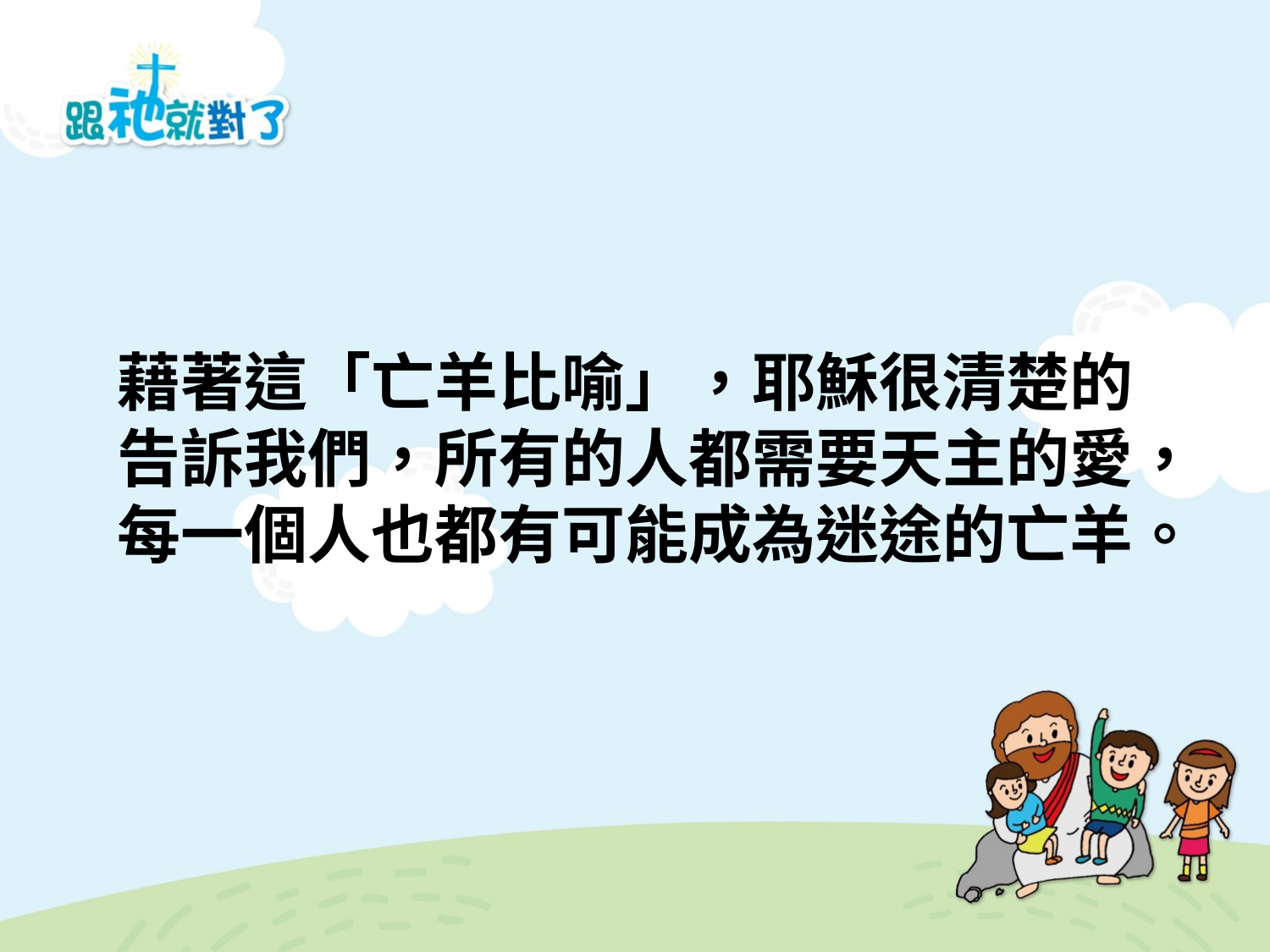

藉著這「亡羊比喻」，耶穌很清楚的告訴我們，所有的人都需要天主的愛，每一個人也都有可能成為迷途的亡羊。